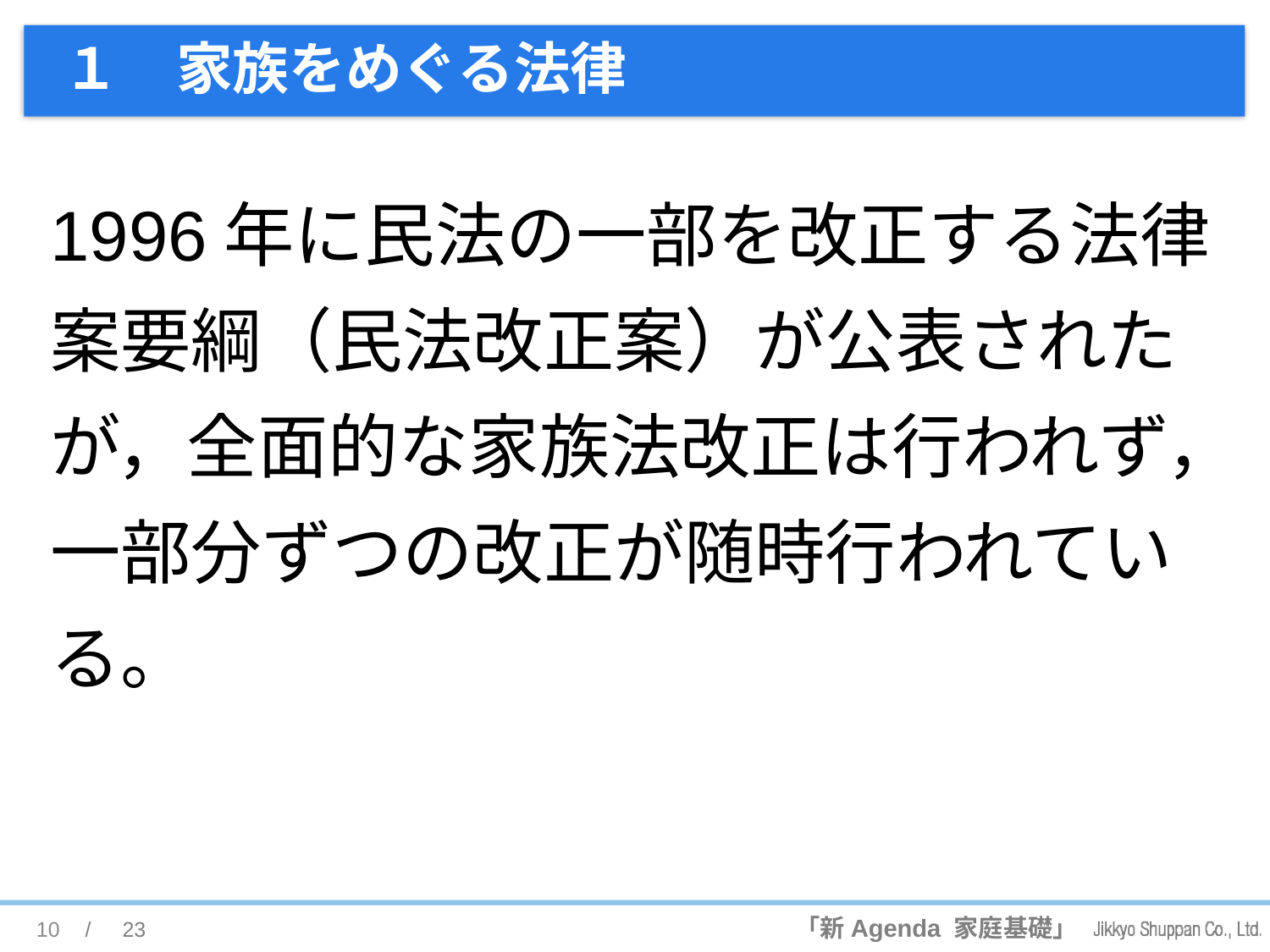

# １　家族をめぐる法律
1996年に民法の一部を改正する法律案要綱（民法改正案）が公表されたが，全面的な家族法改正は行われず，
一部分ずつの改正が随時行われている。
10